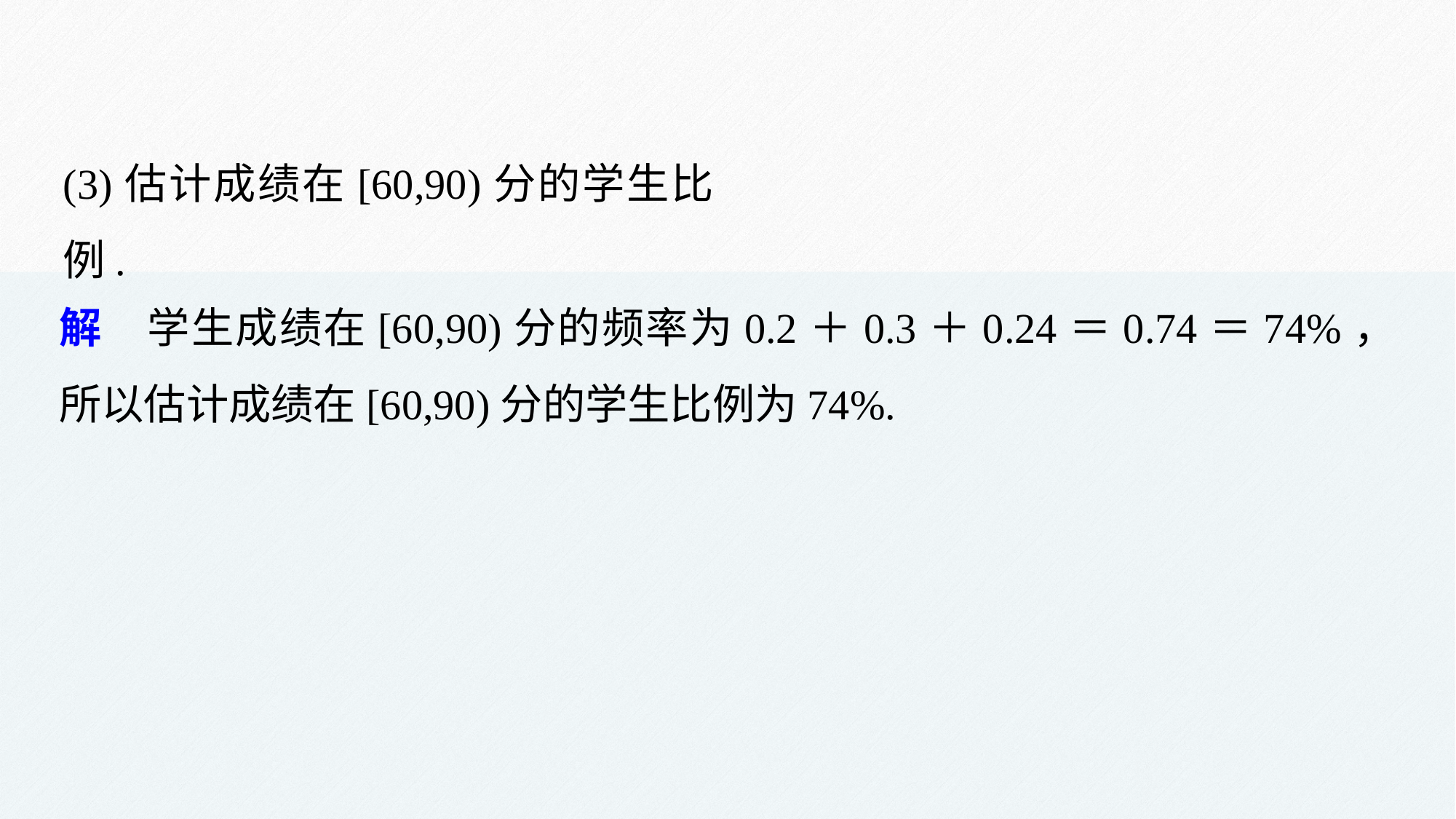

(3)估计成绩在[60,90)分的学生比例.
解　学生成绩在[60,90)分的频率为0.2＋0.3＋0.24＝0.74＝74%，所以估计成绩在[60,90)分的学生比例为74%.